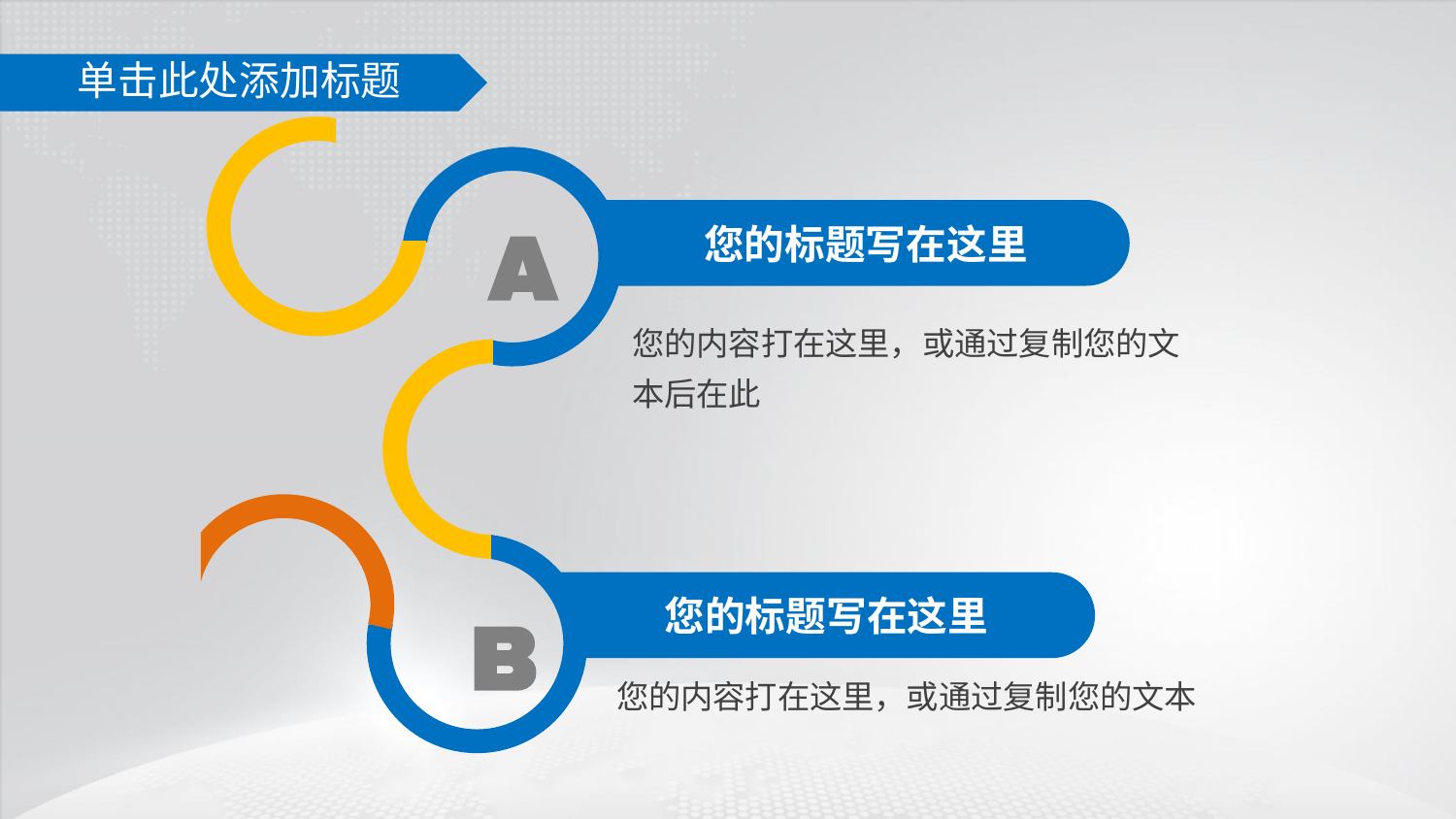

单击此处添加标题

您的标题写在这里
A
您的内容打在这里，或通过复制您的文本后在此

您的标题写在这里
B
您的内容打在这里，或通过复制您的文本